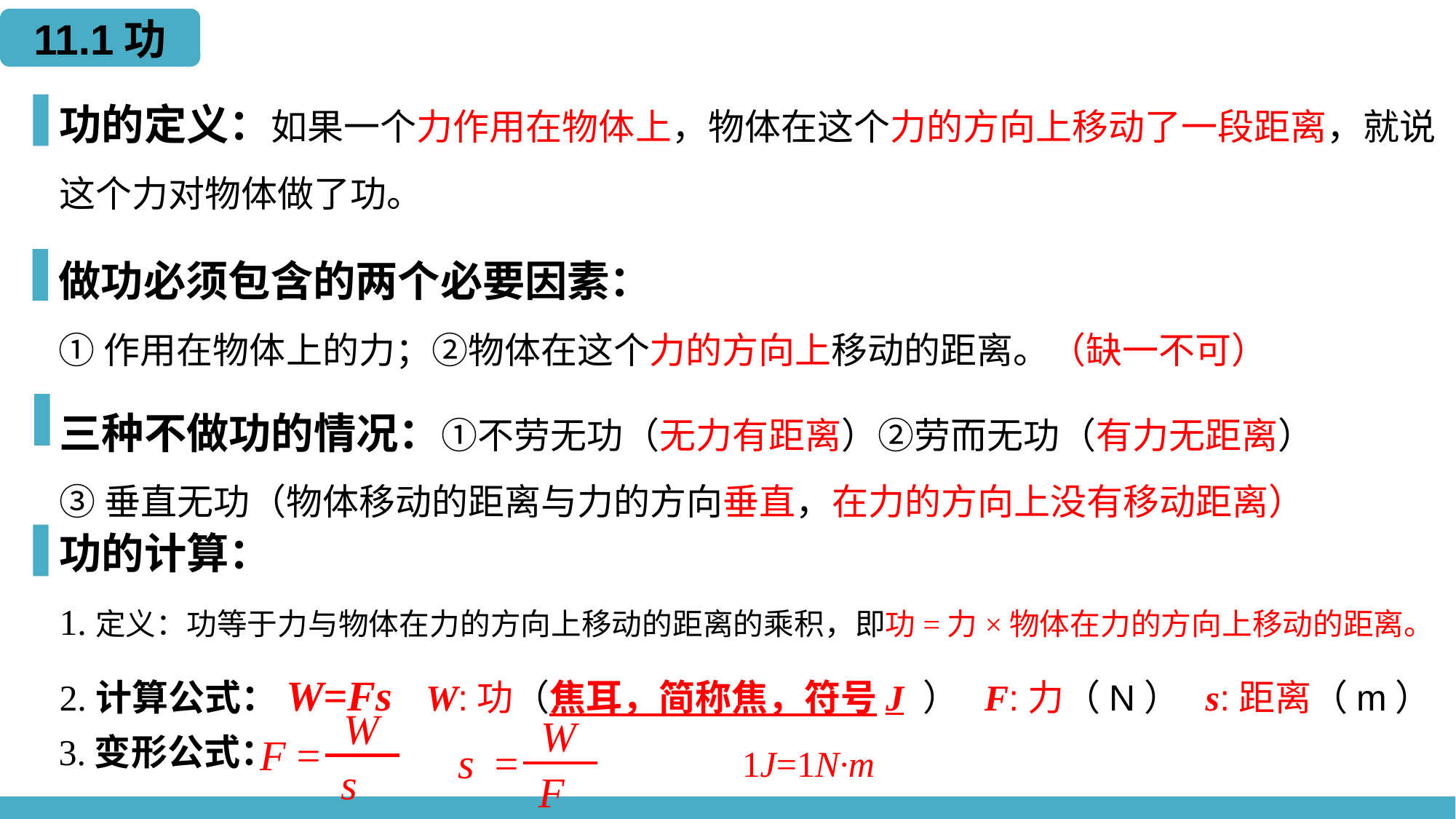

11.1功
功的定义：如果一个力作用在物体上，物体在这个力的方向上移动了一段距离，就说这个力对物体做了功。

做功必须包含的两个必要因素：
①作用在物体上的力；②物体在这个力的方向上移动的距离。（缺一不可）

三种不做功的情况：①不劳无功（无力有距离）②劳而无功（有力无距离）
③垂直无功（物体移动的距离与力的方向垂直，在力的方向上没有移动距离）

功的计算：
1.定义：功等于力与物体在力的方向上移动的距离的乘积，即功=力×物体在力的方向上移动的距离。
2.计算公式：W=Fs   W:功（焦耳，简称焦，符号J ）  F:力（N）  s:距离（m）
                                                                   1J=1N·m

3.变形公式：
W

F
=
s
W

s
=
F